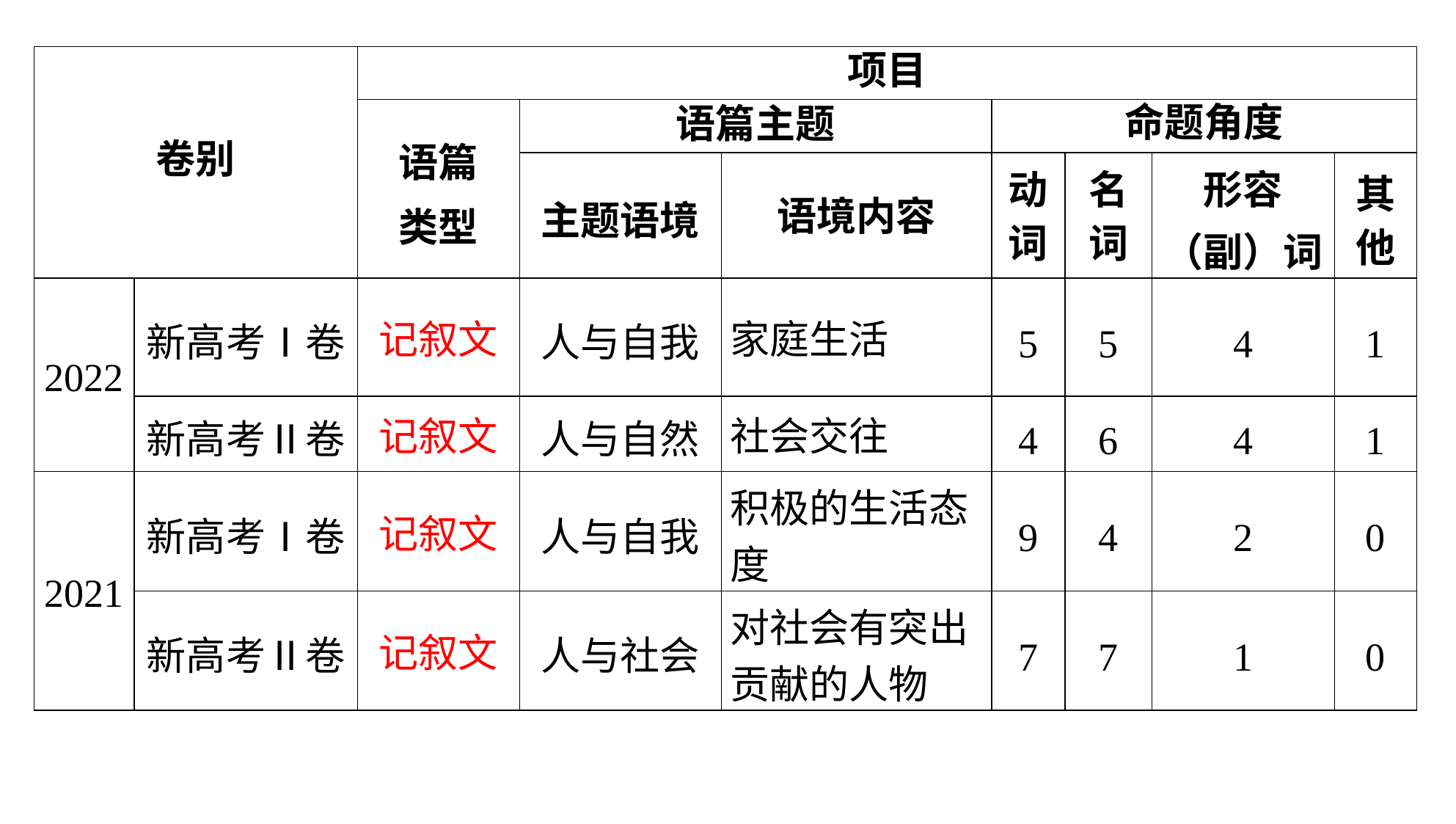

| 卷别 |  | 项目 |  |  |  |  |  |  |
| --- | --- | --- | --- | --- | --- | --- | --- | --- |
|  |  | 语篇 类型 | 语篇主题 |  | 命题角度 |  |  |  |
|  |  |  | 主题语境 | 语境内容 | 动词 | 名词 | 形容 （副）词 | 其 他 |
| 2022 | 新高考Ⅰ卷 | 记叙文 | 人与自我 | 家庭生活 | 5 | 5 | 4 | 1 |
|  | 新高考Ⅱ卷 | 记叙文 | 人与自然 | 社会交往 | 4 | 6 | 4 | 1 |
| 2021 | 新高考Ⅰ卷 | 记叙文 | 人与自我 | 积极的生活态 度 | 9 | 4 | 2 | 0 |
| --- | --- | --- | --- | --- | --- | --- | --- | --- |
|  | 新高考Ⅱ卷 | 记叙文 | 人与社会 | 对社会有突出 贡献的人物 | 7 | 7 | 1 | 0 |